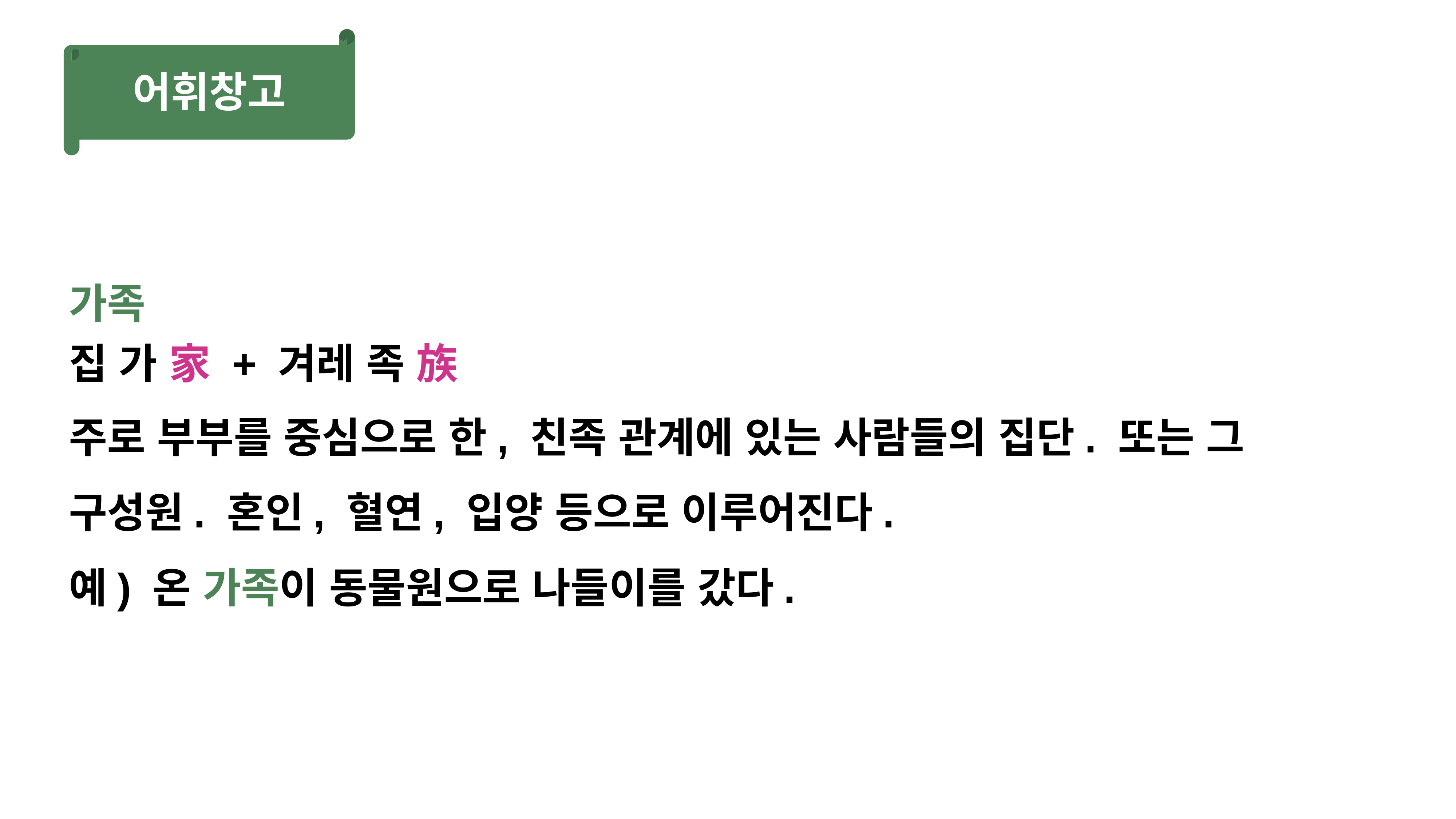

어휘창고
가족
집 가 家 + 겨레 족 族
주로 부부를 중심으로 한, 친족 관계에 있는 사람들의 집단. 또는 그
구성원. 혼인, 혈연, 입양 등으로 이루어진다.
예) 온 가족이 동물원으로 나들이를 갔다.